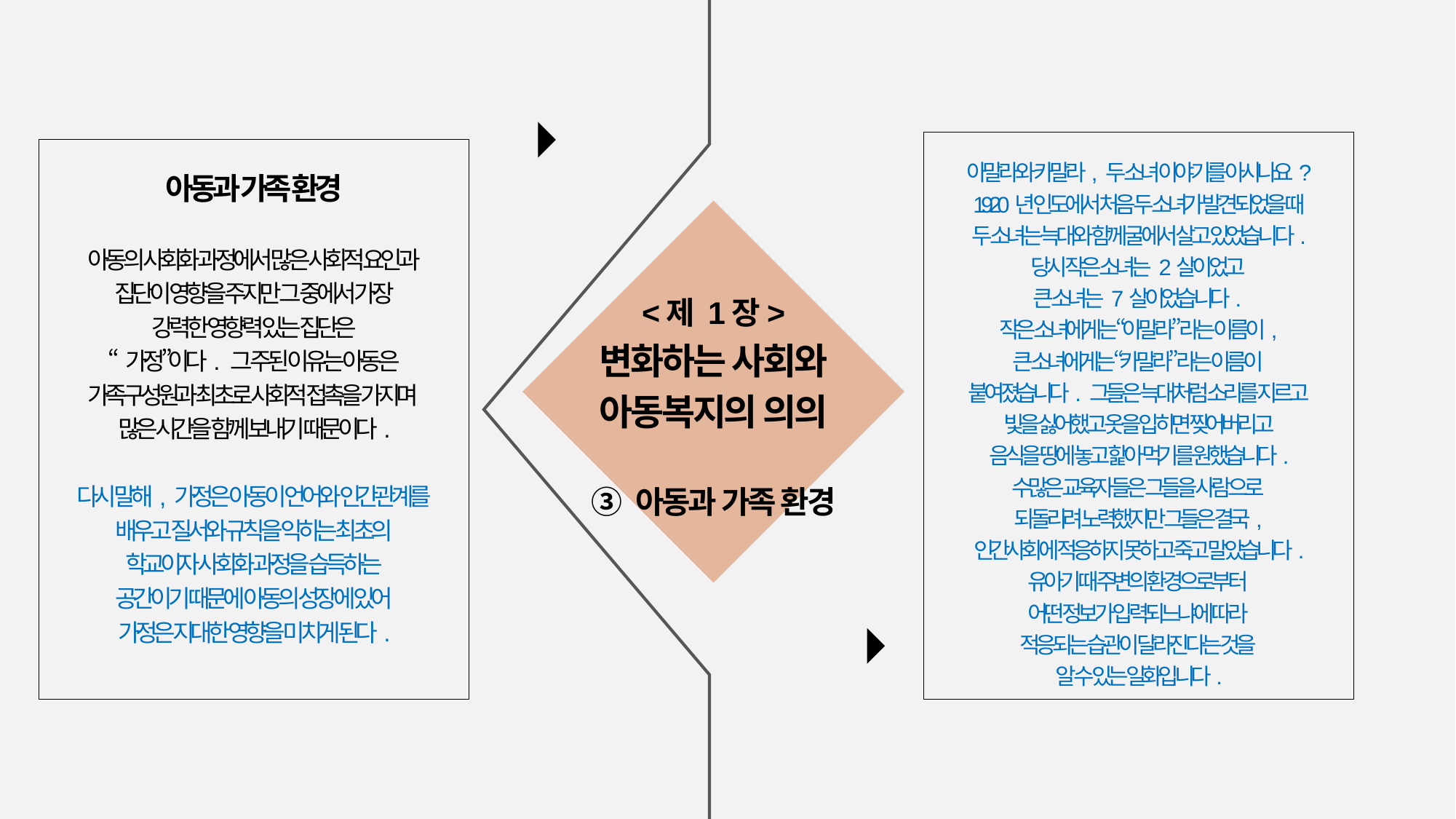

아말라와 카말라,  두 소녀 이야기를 아시나요?
1920년 인도에서 처음 두 소녀가 발견되었을 때
두 소녀는 늑대와 함께 굴에서 살고 있었습니다.
당시 작은 소녀는 2살이었고
큰 소녀는 7살이었습니다.
작은 소녀에게는 “아말라” 라는 이름이,
큰 소녀에게는 “카말라” 라는 이름이
붙여졌습니다.  그들은 늑대처럼 소리를 지르고
빛을 싫어했고 옷을 입히면 찢어버리고
음식을 땅에 놓고 핥아 먹기를 원했습니다.
수많은 교육자들은 그들을 사람으로
되돌리려 노력했지만 그들은 결국,
인간사회에 적응하지 못하고 죽고 말았습니다.
유아기 때 주변의 환경으로부터
어떤 정보가 입력되느냐에 따라
적응되는 습관이 달라진다는 것을
알 수 있는 일화입니다.

아동과 가족 환경

아동의 사회화 과정에서 많은 사회적 요인과
집단이 영향을 주지만 그 중에서 가장
강력한 영향력 있는 집단은
“가정”이다.  그 주된 이유는 아동은
가족구성원과 최초로 사회적 접촉을 가지며
많은 시간을 함께 보내기 때문이다.

다시 말해, 가정은 아동이 언어와 인간관계를
배우고 질서와 규칙을 익히는 최초의
학교이자 사회화 과정을 습득하는
공간이기 때문에 아동의 성장에 있어
가정은 지대한 영향을 미치게 된다.

<제 1장>
변화하는 사회와
아동복지의 의의

③ 아동과 가족 환경
START